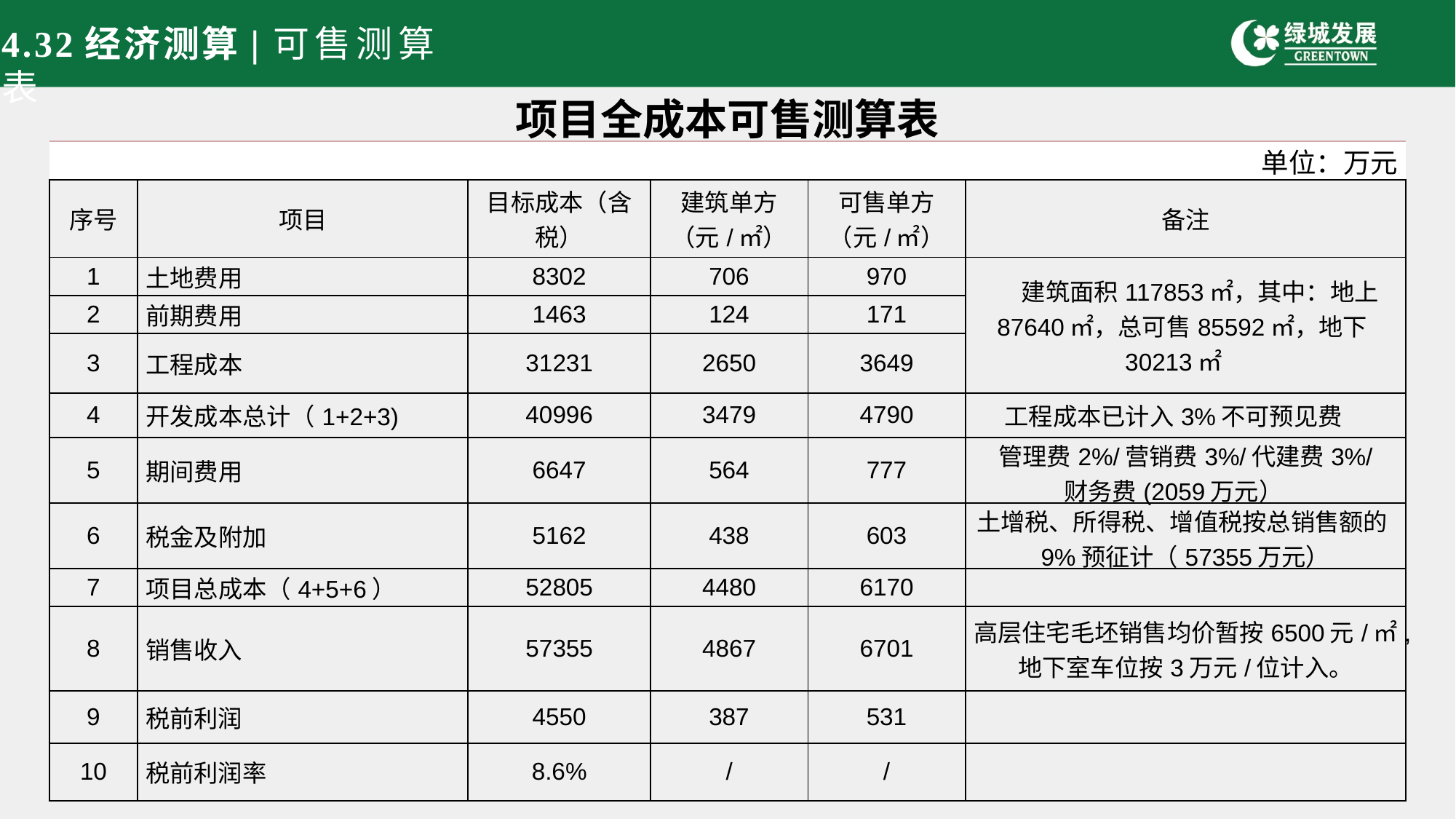

4.32经济测算|可售测算表
项目全成本可售测算表
| 单位：万元 |  |  |  |  |  |
| --- | --- | --- | --- | --- | --- |
| 序号 | 项目 | 目标成本（含税） | 建筑单方 （元/㎡） | 可售单方 （元/㎡） | 备注 |
| 1 | 土地费用 | 8302 | 706 | 970 | 建筑面积117853㎡，其中：地上 87640㎡，总可售85592㎡，地下30213㎡ |
| 2 | 前期费用 | 1463 | 124 | 171 |  |
| 3 | 工程成本 | 31231 | 2650 | 3649 |  |
| 4 | 开发成本总计（1+2+3) | 40996 | 3479 | 4790 | 工程成本已计入3%不可预见费 |
| 5 | 期间费用 | 6647 | 564 | 777 | 管理费2%/营销费3%/代建费3%/ 财务费(2059万元） |
| 6 | 税金及附加 | 5162 | 438 | 603 | 土增税、所得税、增值税按总销售额的9%预征计（57355万元） |
| 7 | 项目总成本（4+5+6） | 52805 | 4480 | 6170 |  |
| 8 | 销售收入 | 57355 | 4867 | 6701 | 高层住宅毛坯销售均价暂按6500元/㎡,地下室车位按3万元/位计入。 |
| 9 | 税前利润 | 4550 | 387 | 531 |  |
| 10 | 税前利润率 | 8.6% | / | / |  |